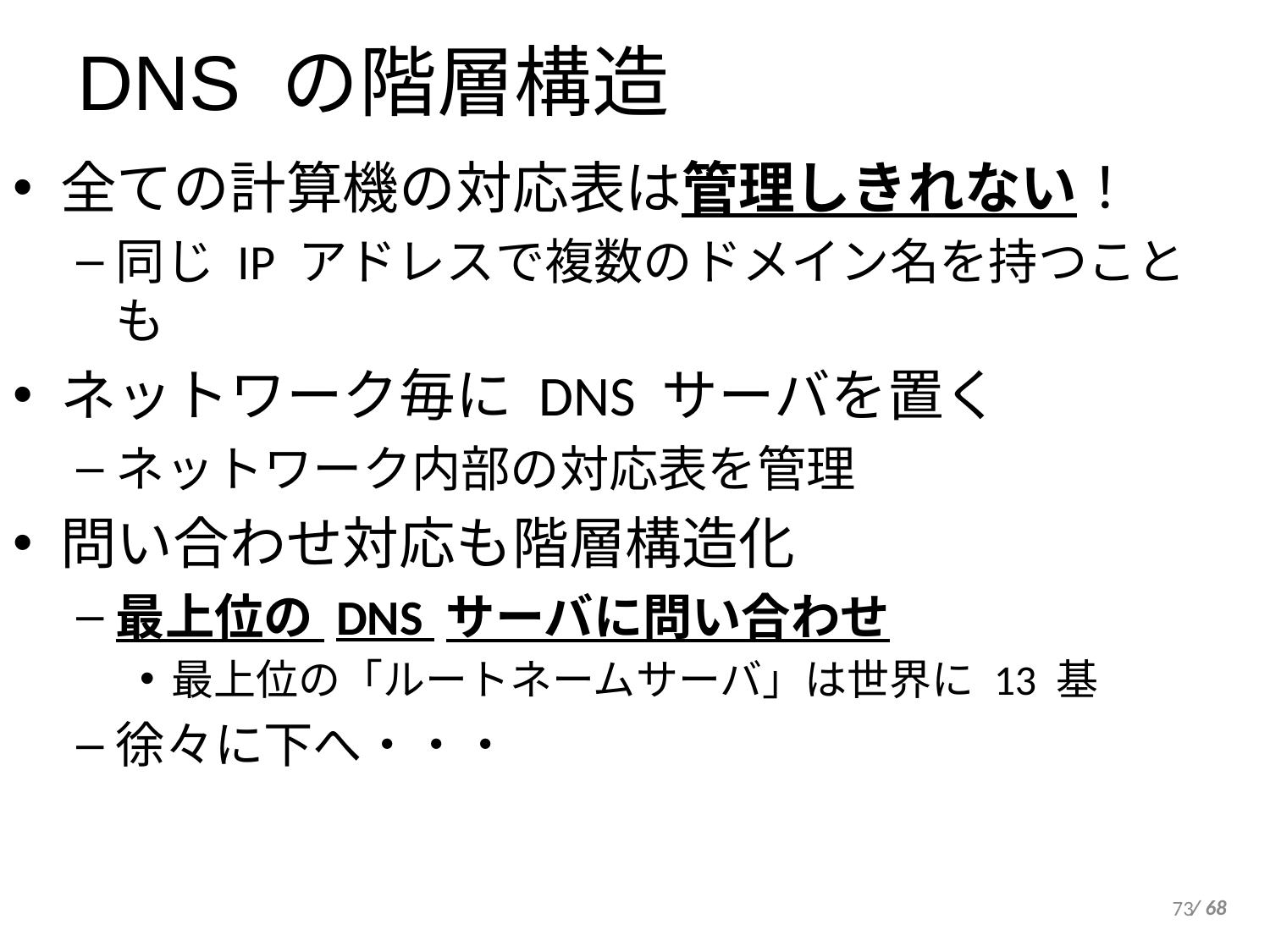

DNS の階層構造
全ての計算機の対応表は管理しきれない！
同じ IP アドレスで複数のドメイン名を持つことも
ネットワーク毎に DNS サーバを置く
ネットワーク内部の対応表を管理
問い合わせ対応も階層構造化
最上位の DNS サーバに問い合わせ
最上位の「ルートネームサーバ」は世界に 13 基
徐々に下へ・・・
73